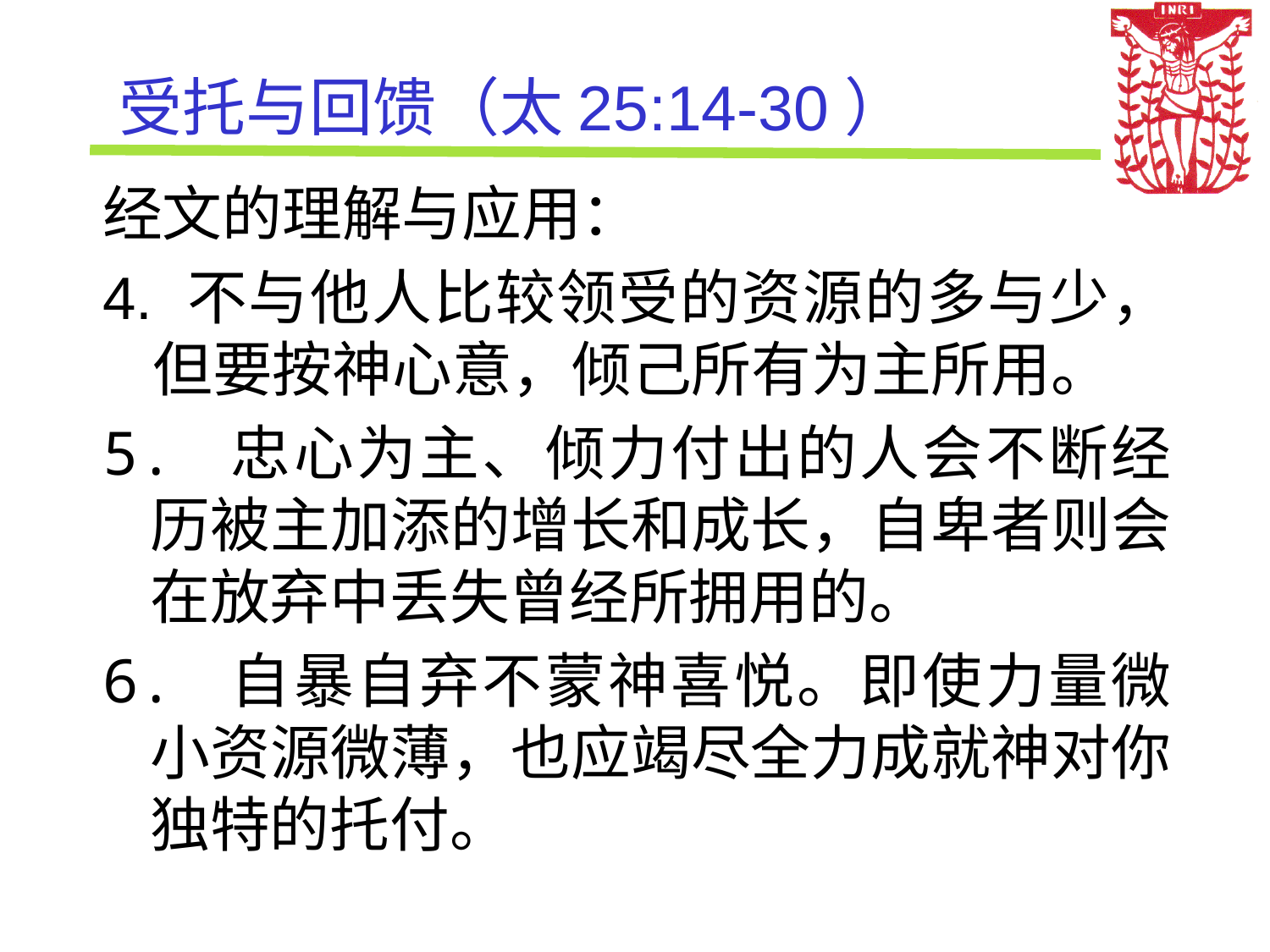

受托与回馈（太25:14-30）
经文的理解与应用：
4. 不与他人比较领受的资源的多与少，但要按神心意，倾己所有为主所用。
5. 忠心为主、倾力付出的人会不断经历被主加添的增长和成长，自卑者则会在放弃中丢失曾经所拥用的。
6. 自暴自弃不蒙神喜悦。即使力量微小资源微薄，也应竭尽全力成就神对你独特的托付。